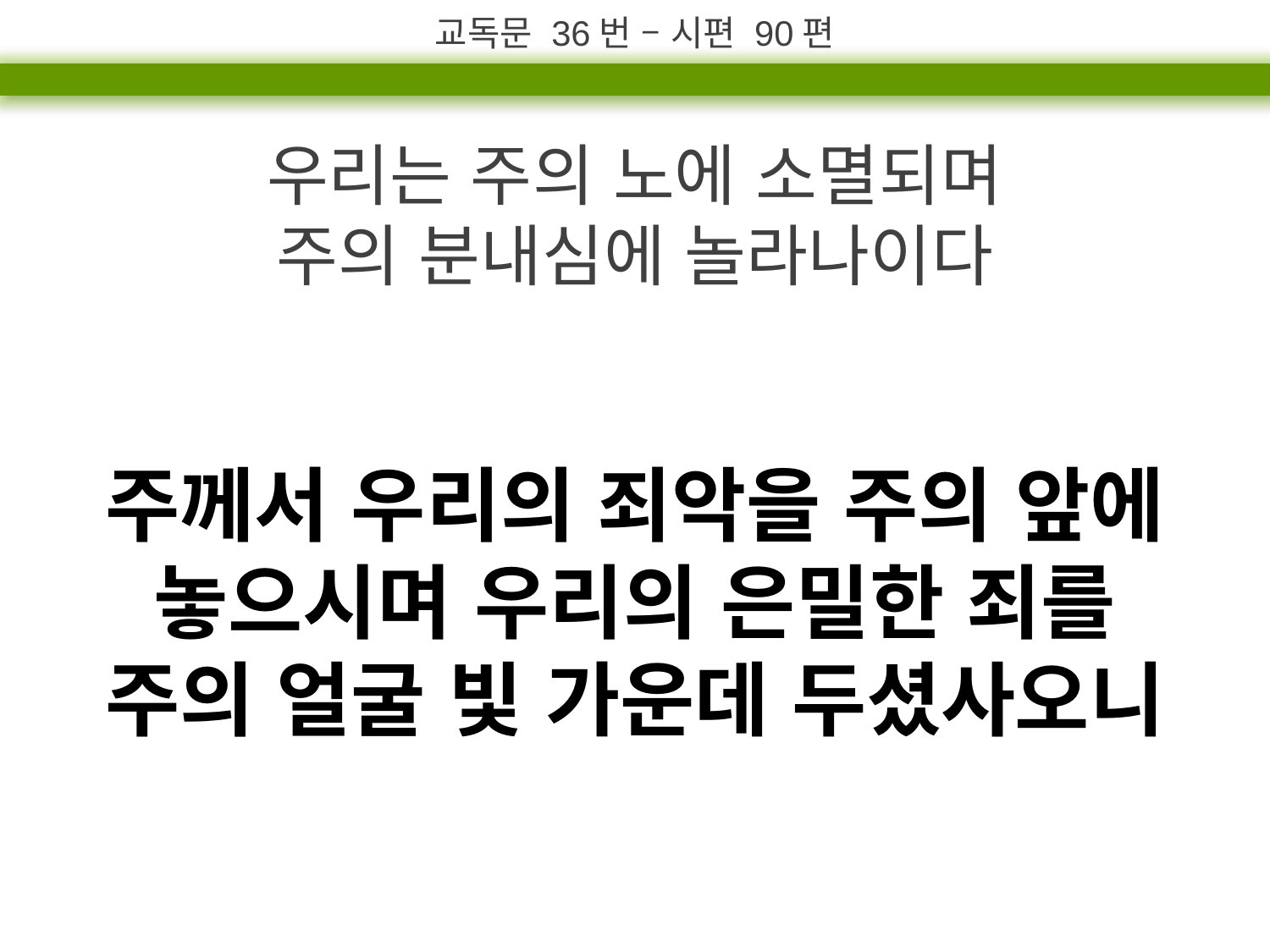

교독문 36번 – 시편 90편

우리는 주의 노에 소멸되며
주의 분내심에 놀라나이다
주께서 우리의 죄악을 주의 앞에
놓으시며 우리의 은밀한 죄를
주의 얼굴 빛 가운데 두셨사오니